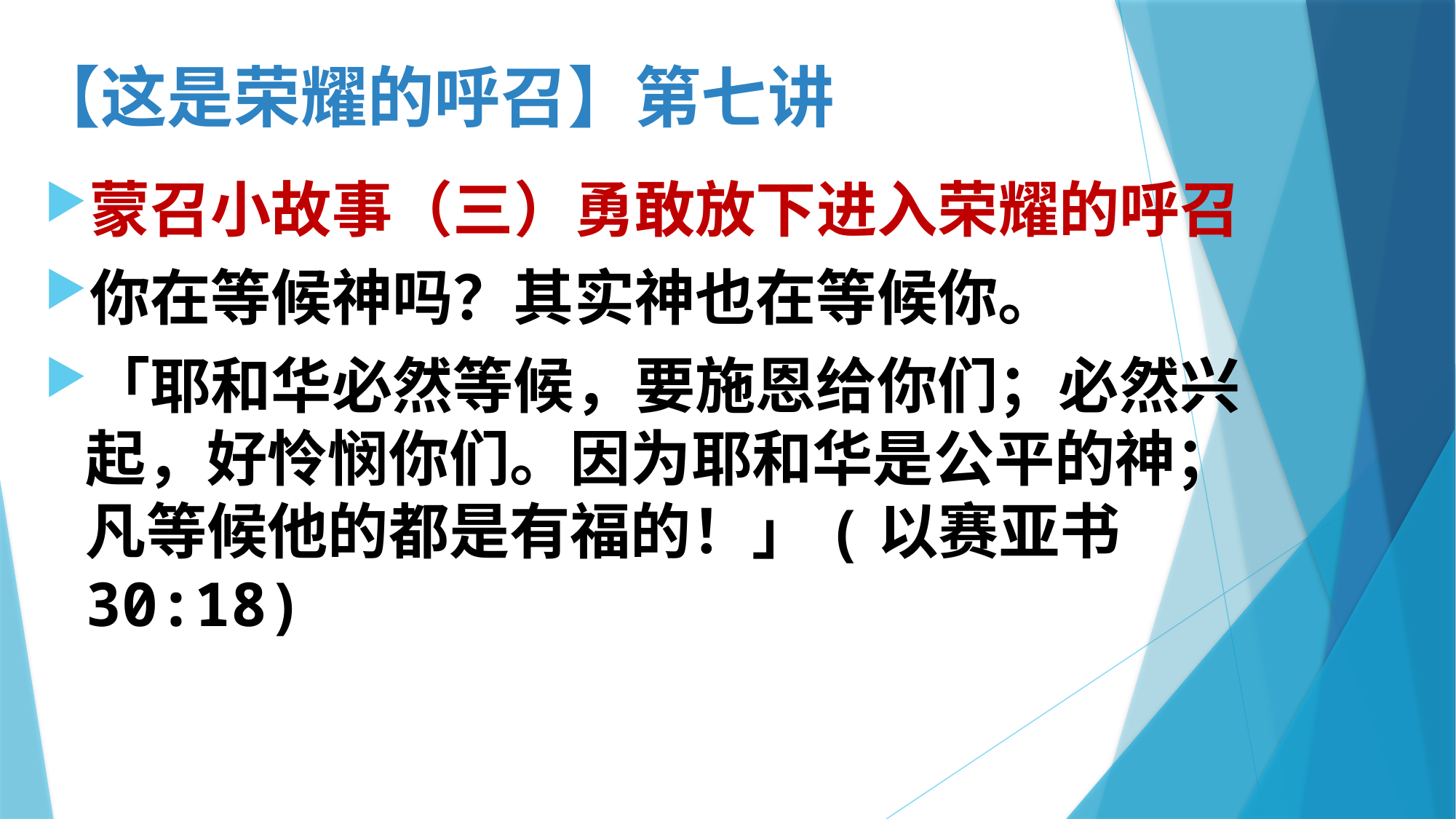

# 【这是荣耀的呼召】第七讲
蒙召小故事（三）勇敢放下进入荣耀的呼召
你在等候神吗？其实神也在等候你。
「耶和华必然等候，要施恩给你们；必然兴起，好怜悯你们。因为耶和华是公平的神；凡等候他的都是有福的！」(以赛亚书 30:18)